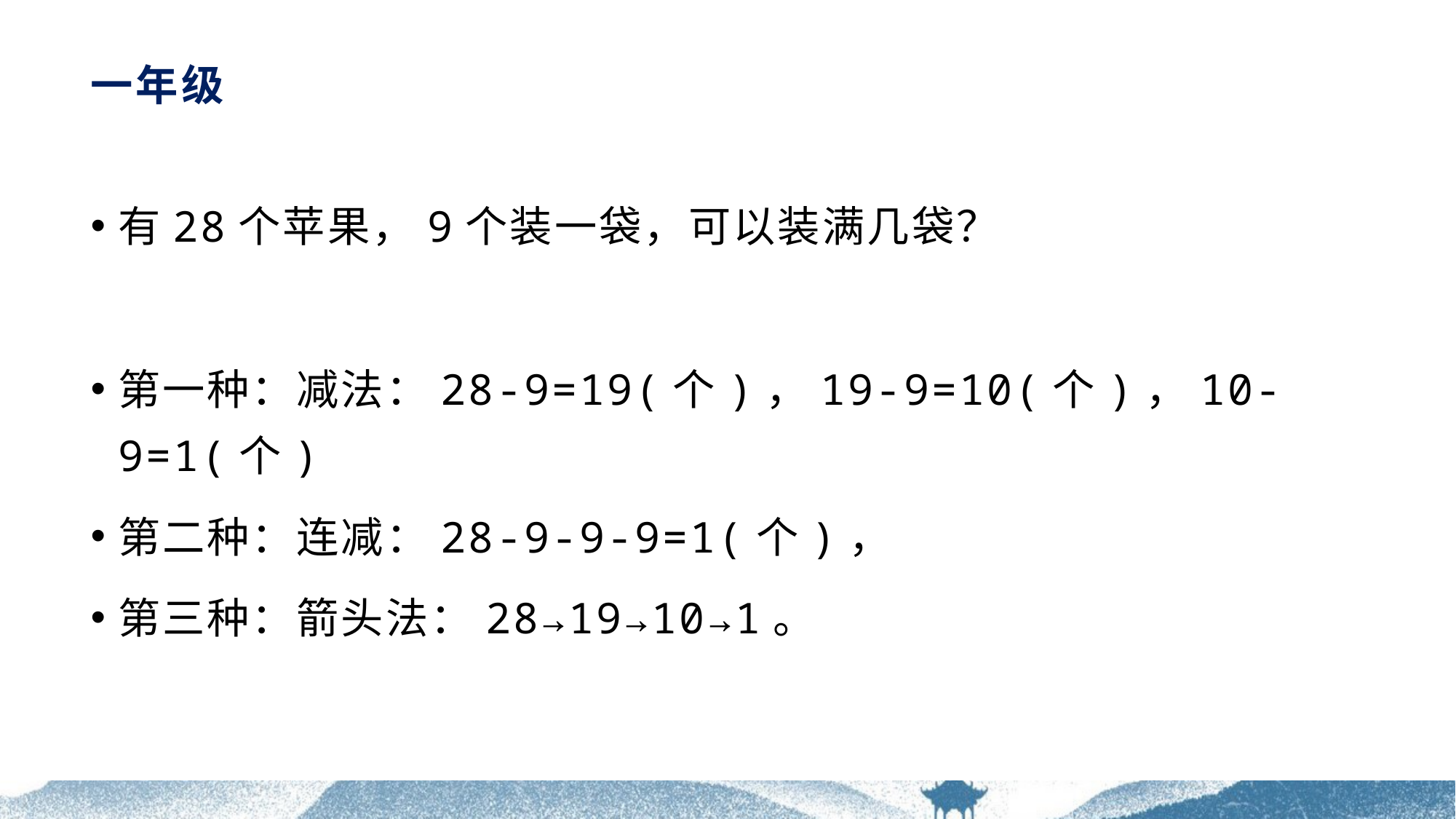

# 一年级
有28个苹果，9个装一袋，可以装满几袋？

第一种：减法：28-9=19(个)，19-9=10(个)，10-9=1(个)
第二种：连减：28-9-9-9=1(个)，
第三种：箭头法：28→19→10→1。